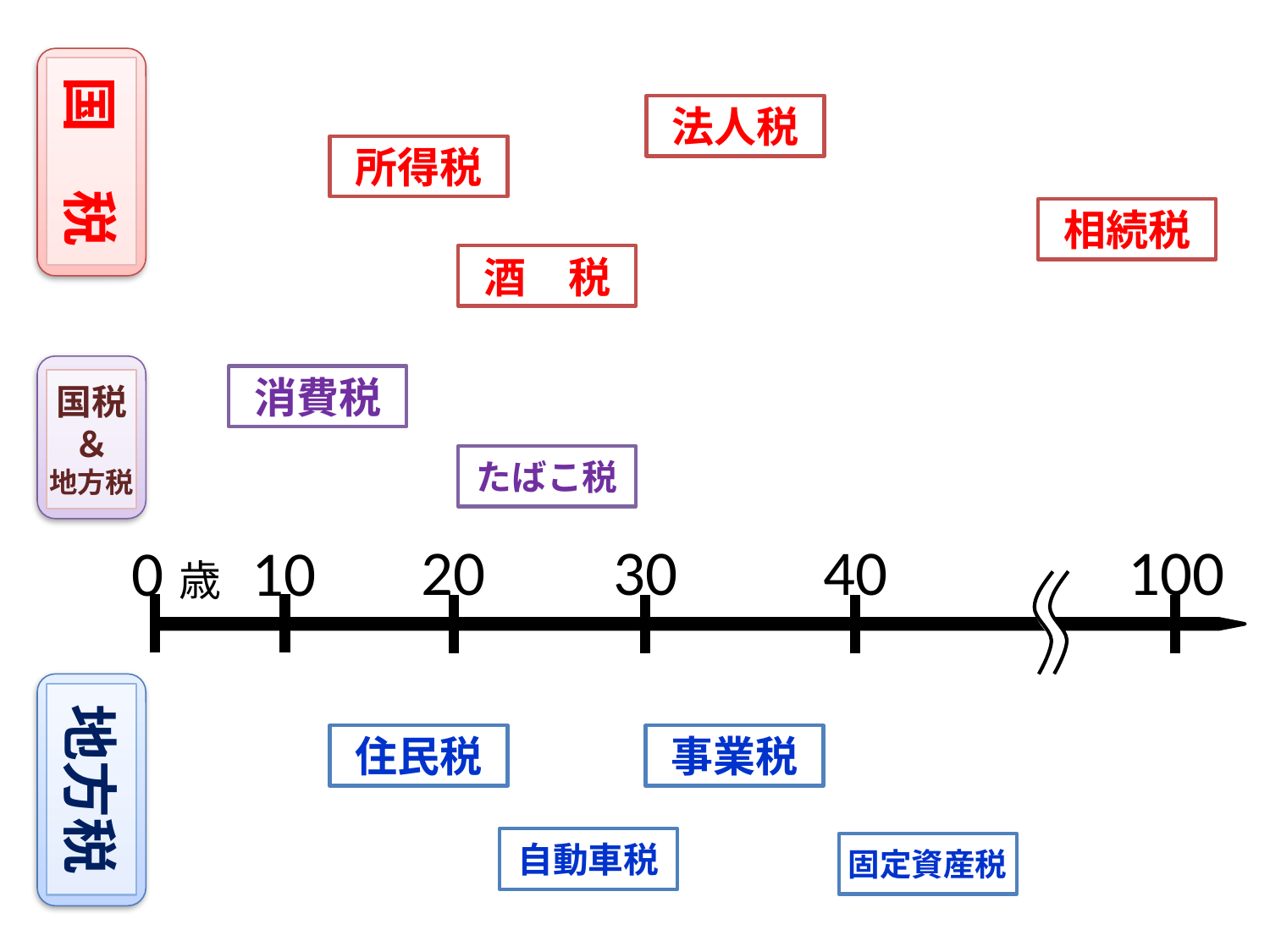

国　税
法人税
所得税
相続税
酒　税

国税
＆
地方税
消費税
たばこ税
20
30
40
100
0歳
10

地方税
住民税
事業税
自動車税
固定資産税